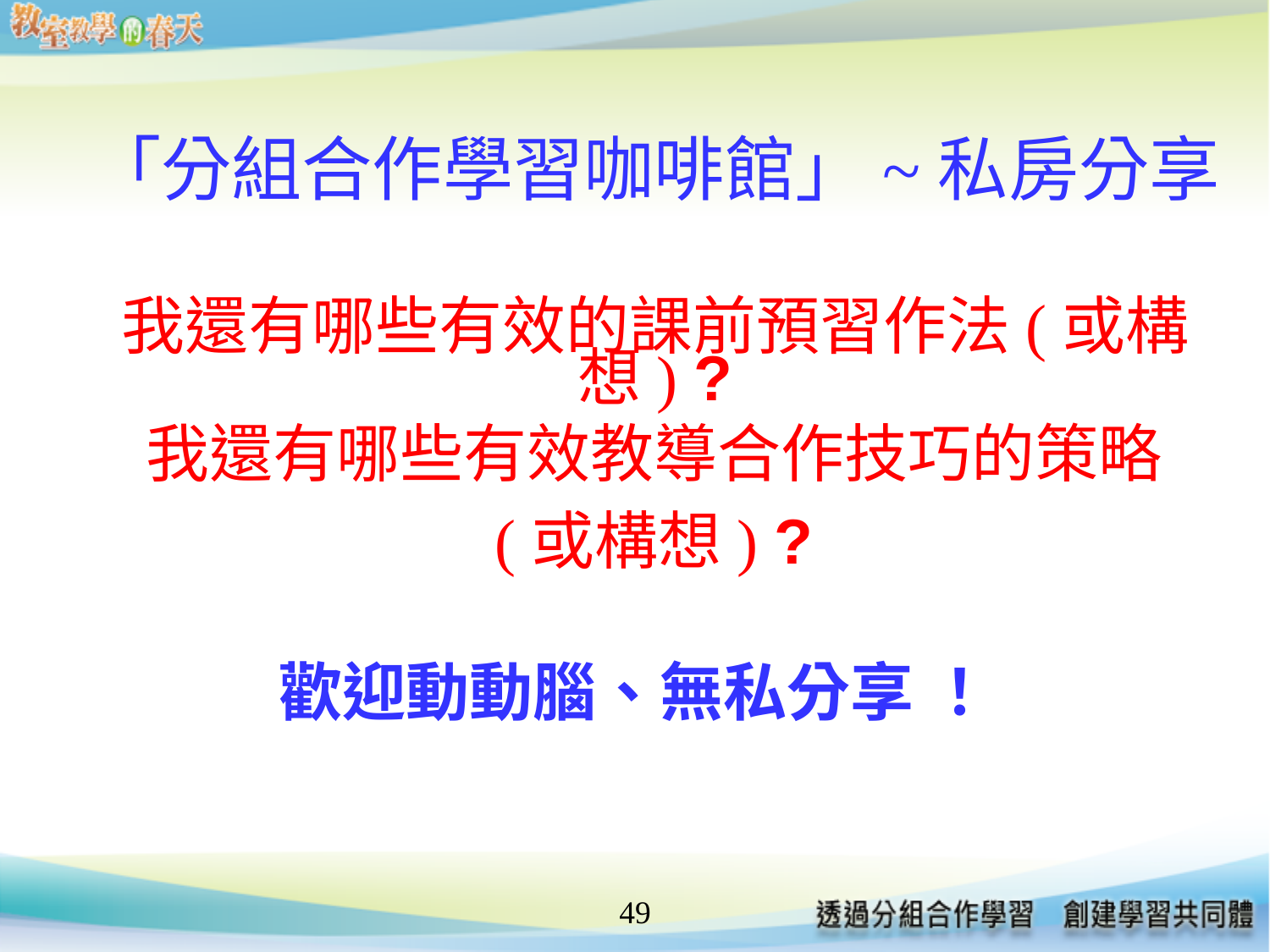

「分組合作學習咖啡館」~私房分享
我還有哪些有效的課前預習作法(或構想) ?
我還有哪些有效教導合作技巧的策略
(或構想) ?
歡迎動動腦、無私分享 ！
49